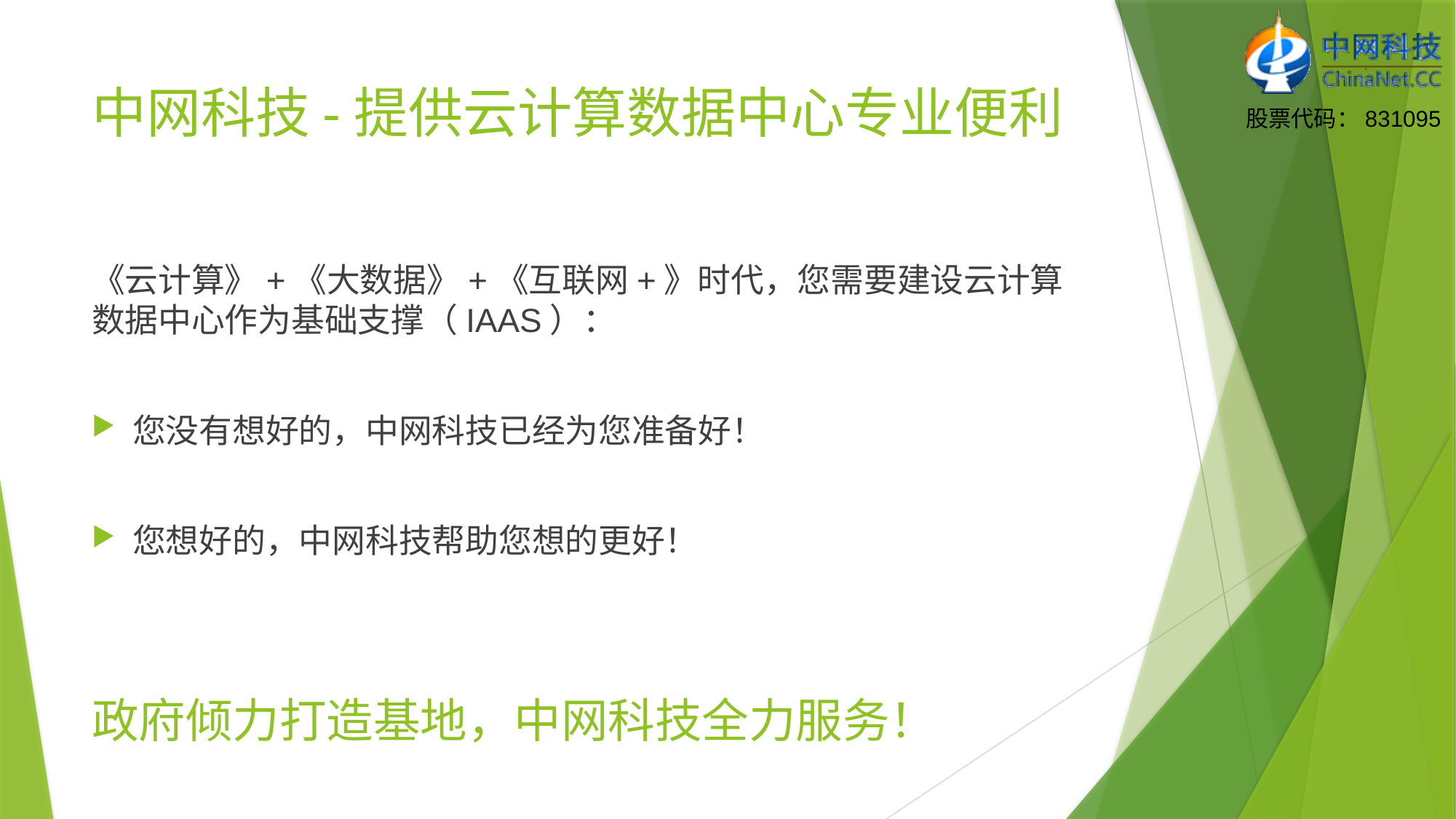

# 中网科技-提供云计算数据中心专业便利
《云计算》+《大数据》+《互联网+》时代，您需要建设云计算数据中心作为基础支撑（IAAS）：

您没有想好的，中网科技已经为您准备好！

您想好的，中网科技帮助您想的更好！
政府倾力打造基地，中网科技全力服务！